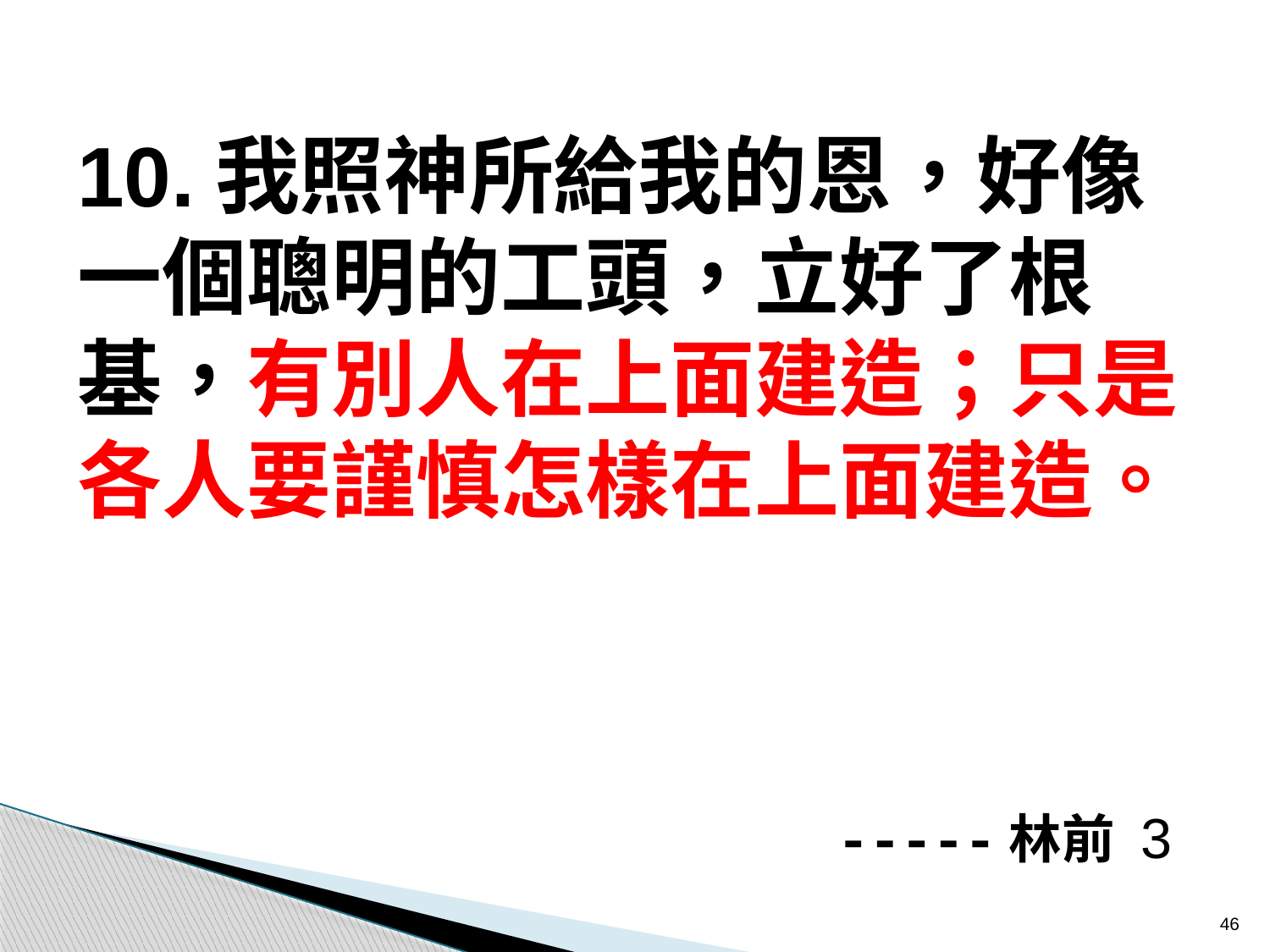

10.我照神所給我的恩，好像一個聰明的工頭，立好了根基，有別人在上面建造；只是各人要謹慎怎樣在上面建造。
-----林前 3
46